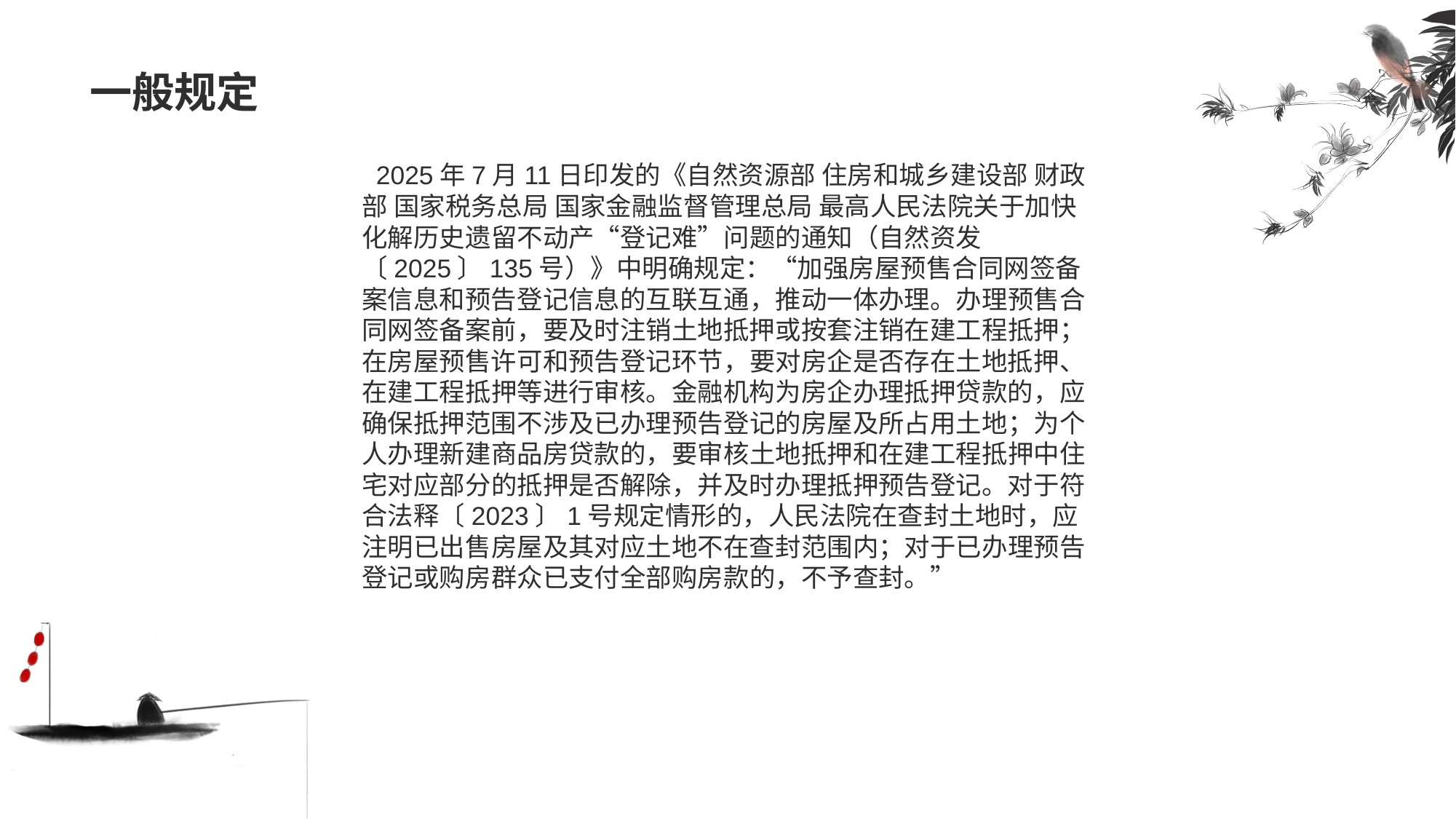

# 一般规定

  2025年7月11日印发的《自然资源部 住房和城乡建设部 财政部 国家税务总局 国家金融监督管理总局 最高人民法院关于加快化解历史遗留不动产“登记难”问题的通知（自然资发〔2025〕135号）》中明确规定：“加强房屋预售合同网签备案信息和预告登记信息的互联互通，推动一体办理。办理预售合同网签备案前，要及时注销土地抵押或按套注销在建工程抵押；在房屋预售许可和预告登记环节，要对房企是否存在土地抵押、在建工程抵押等进行审核。金融机构为房企办理抵押贷款的，应确保抵押范围不涉及已办理预告登记的房屋及所占用土地；为个人办理新建商品房贷款的，要审核土地抵押和在建工程抵押中住宅对应部分的抵押是否解除，并及时办理抵押预告登记。对于符合法释〔2023〕1号规定情形的，人民法院在查封土地时，应注明已出售房屋及其对应土地不在查封范围内；对于已办理预告登记或购房群众已支付全部购房款的，不予查封。”
26